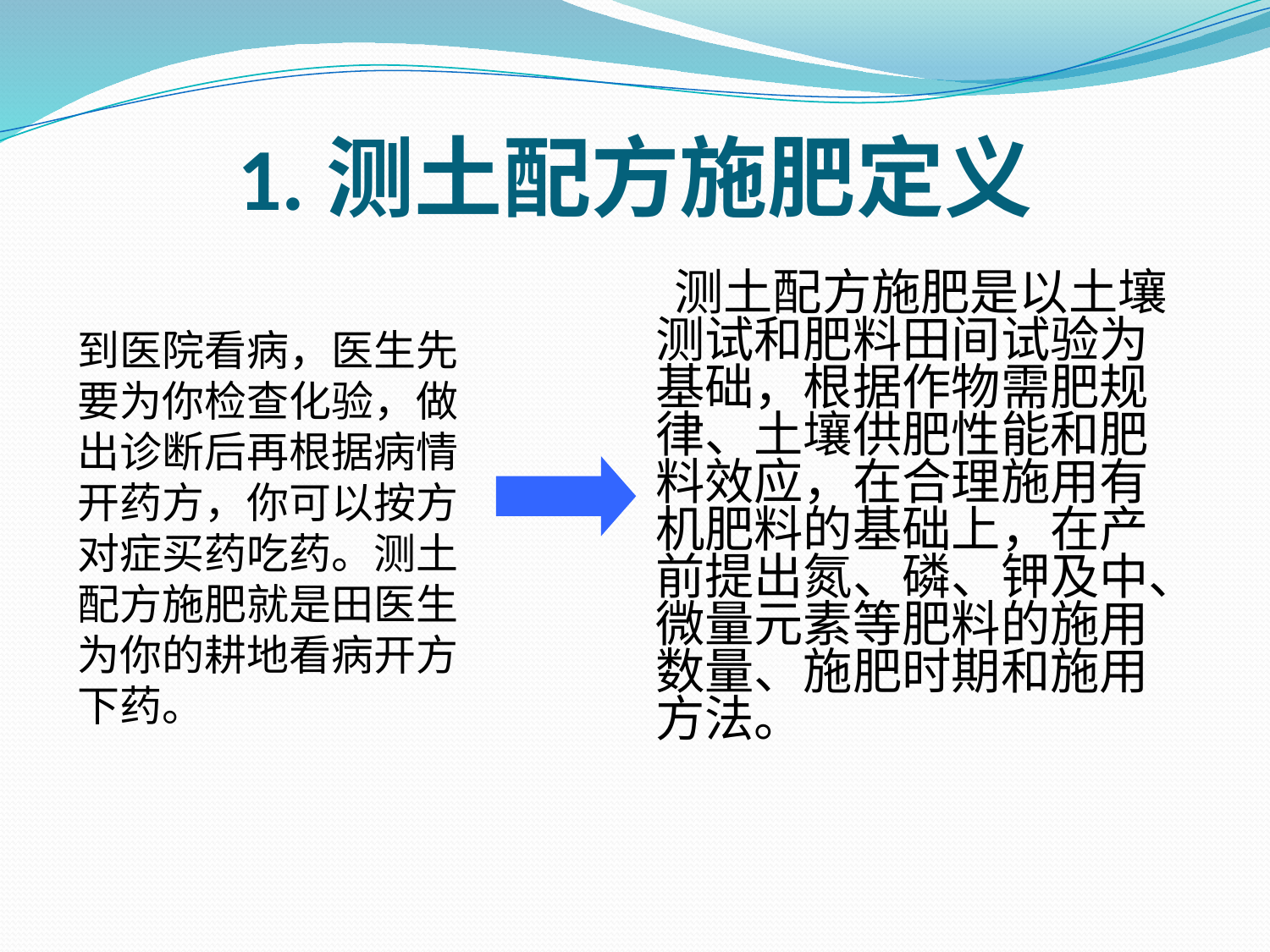

# 1.测土配方施肥定义
    测土配方施肥是以土壤测试和肥料田间试验为基础，根据作物需肥规律、土壤供肥性能和肥料效应，在合理施用有机肥料的基础上，在产前提出氮、磷、钾及中、微量元素等肥料的施用数量、施肥时期和施用方法。
到医院看病，医生先要为你检查化验，做出诊断后再根据病情开药方，你可以按方对症买药吃药。测土配方施肥就是田医生为你的耕地看病开方下药。